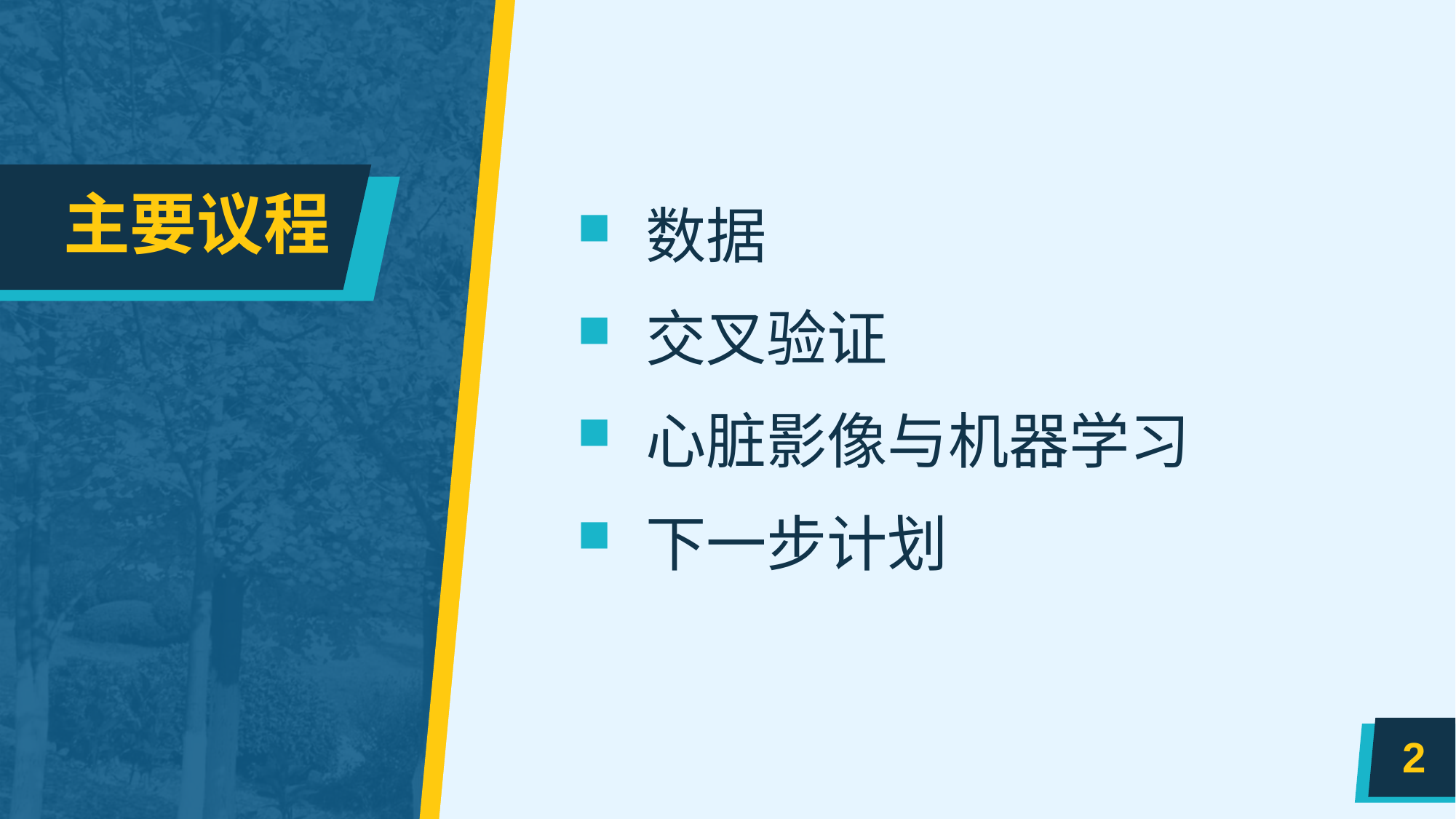

# 主要议程
数据
交叉验证
心脏影像与机器学习
下一步计划
2